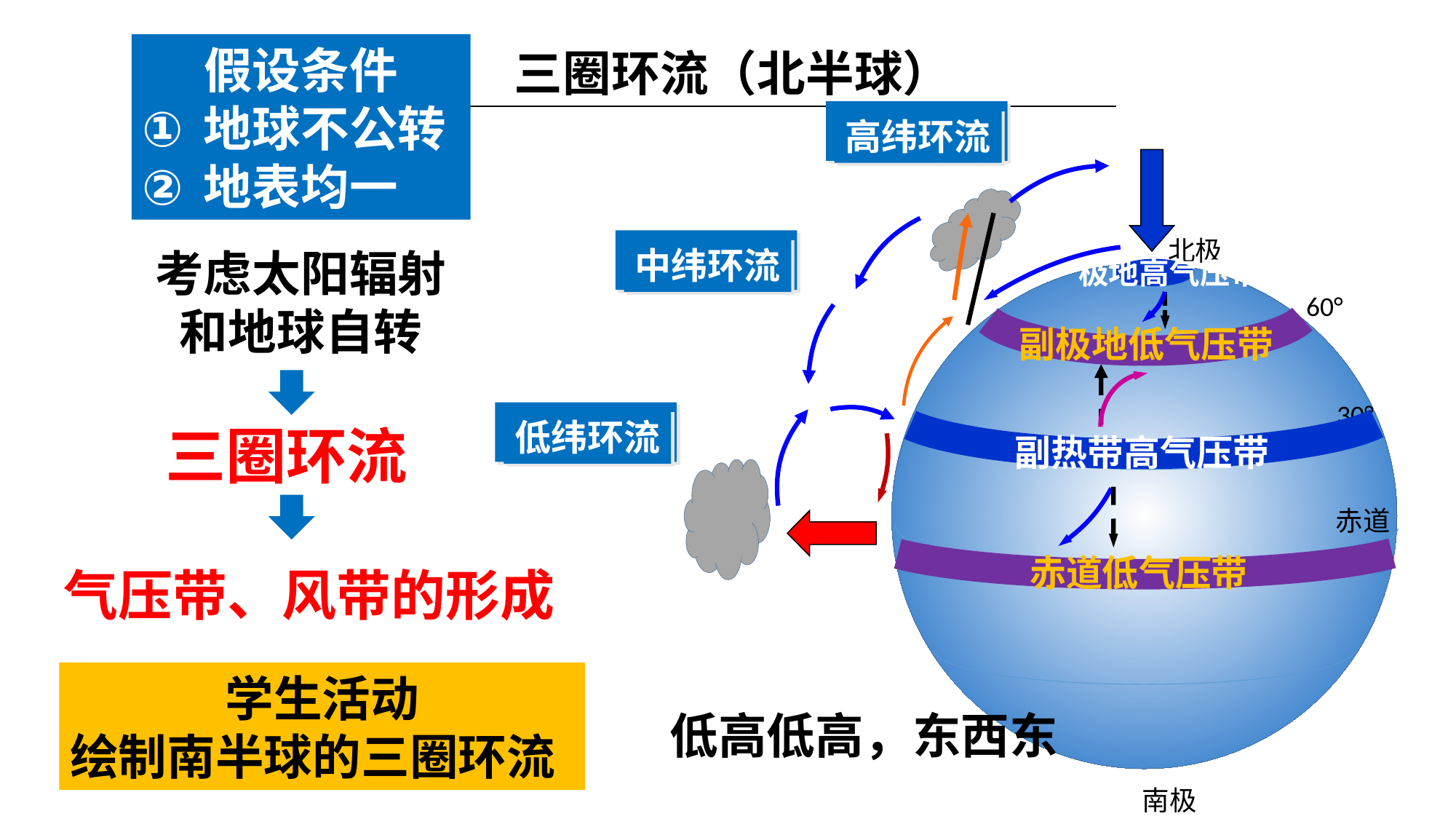

假设条件
地球不公转
地表均一
# 三圈环流（北半球）

高纬环流

北极
赤道
南极

60°

30°

中纬环流

考虑太阳辐射和地球自转
极地高气压带

副极地低气压带

低纬环流

三圈环流
副热带高气压带

赤道低气压带
气压带、风带的形成
学生活动
绘制南半球的三圈环流
低高低高，东西东